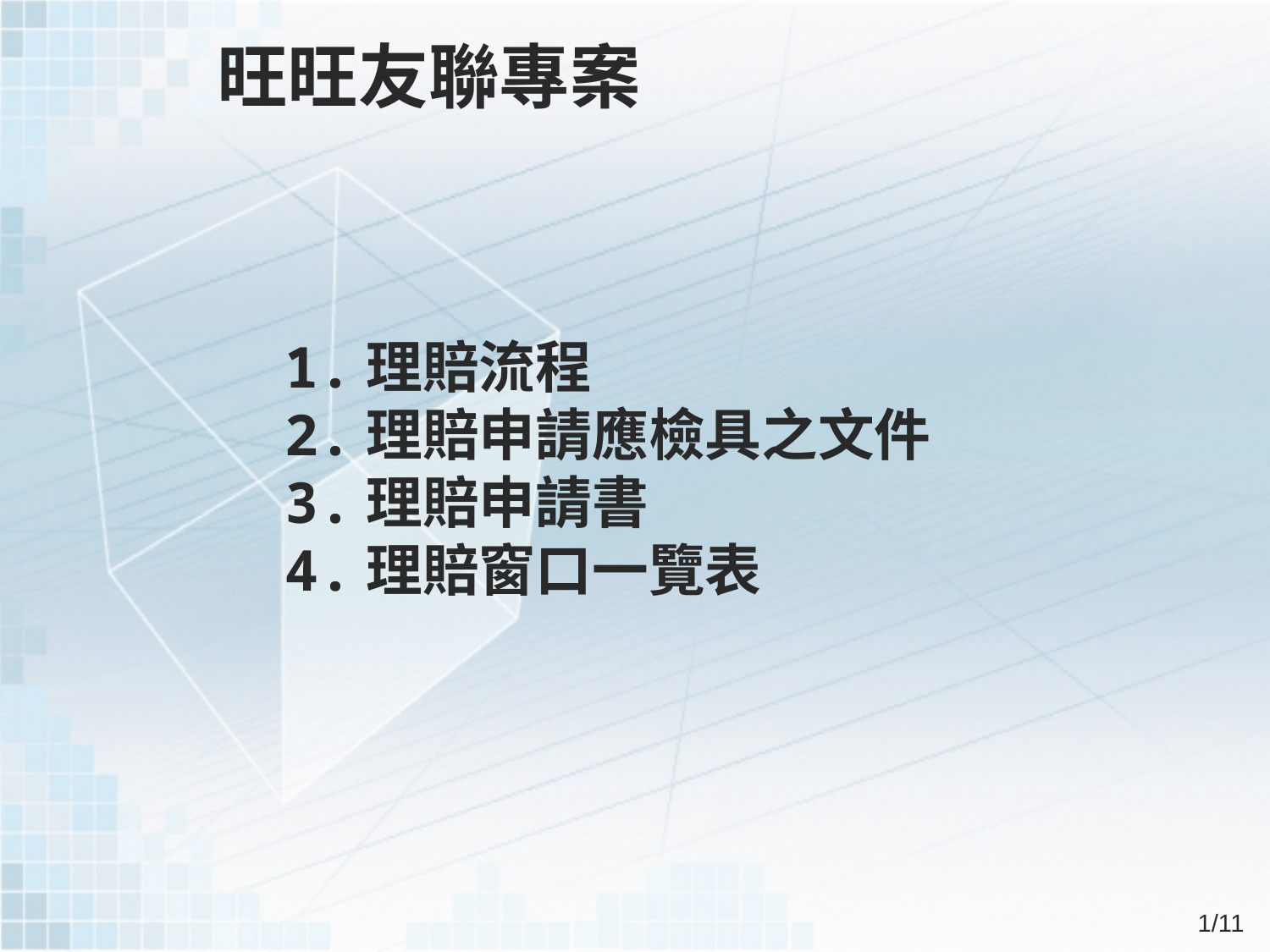

旺旺友聯專案

1.理賠流程
2.理賠申請應檢具之文件
3.理賠申請書
4.理賠窗口一覽表
1/11